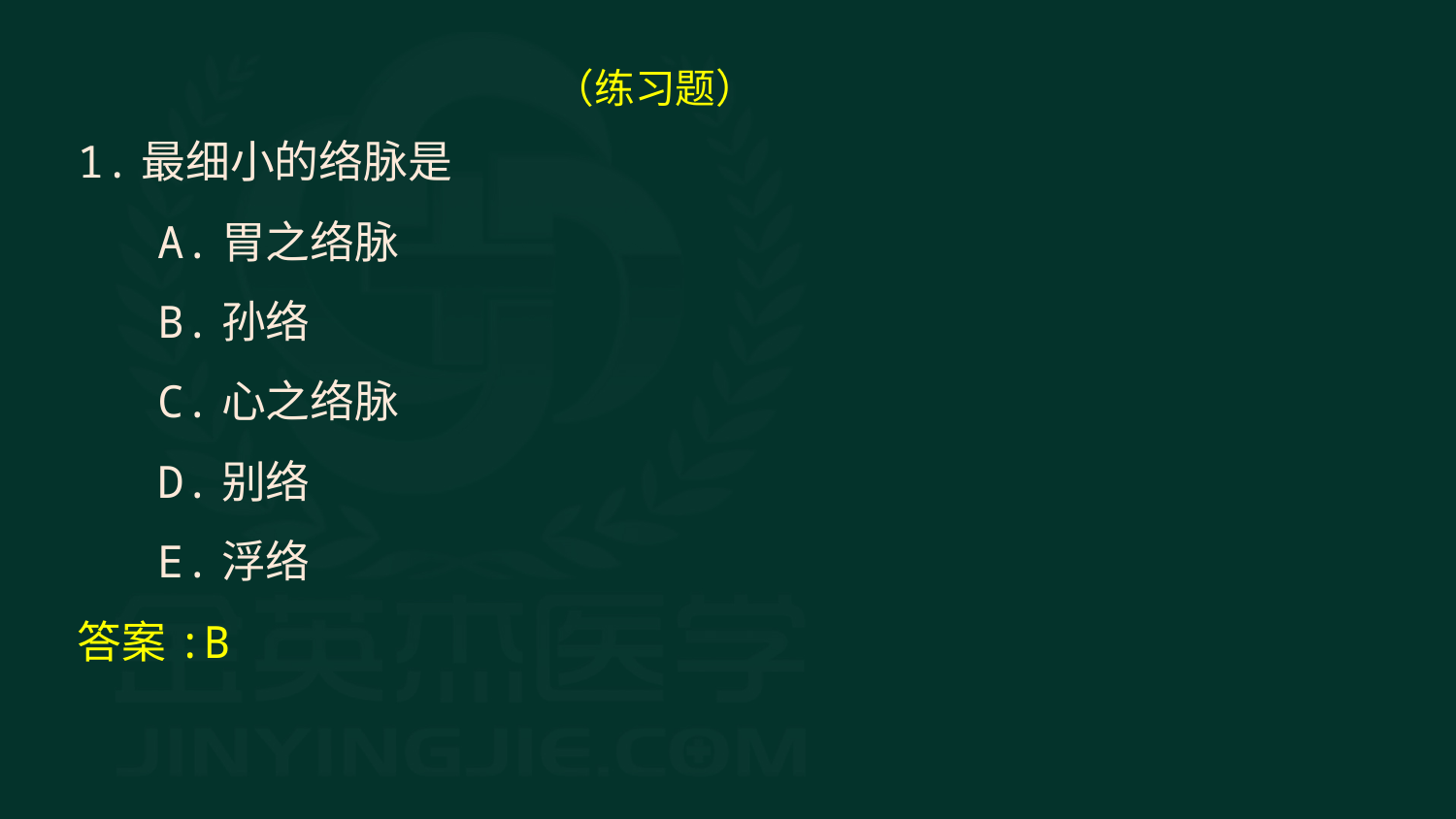

（练习题）
1.最细小的络脉是
   A.胃之络脉
   B.孙络
   C.心之络脉
   D.别络
   E.浮络
答案:B